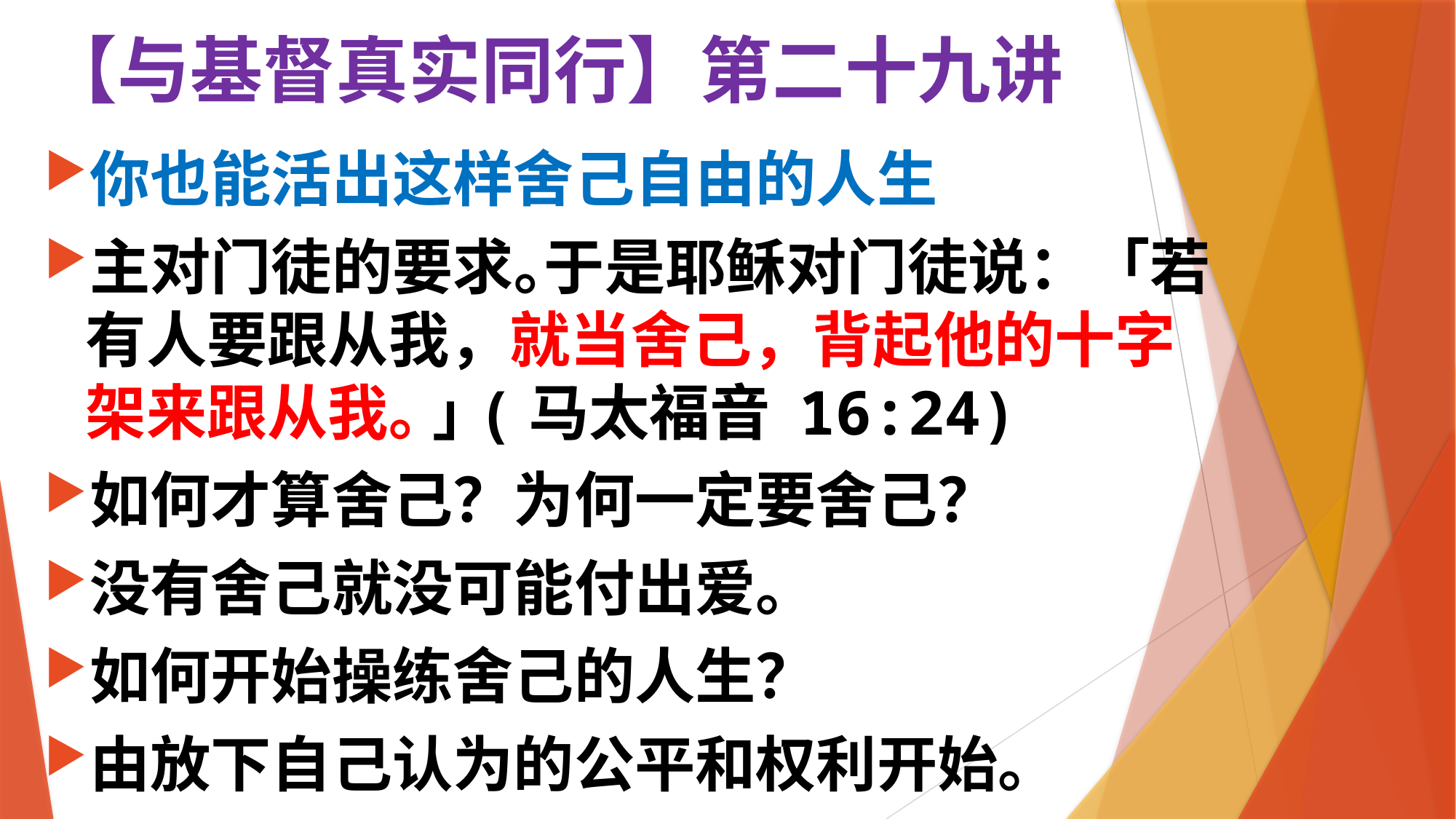

# 【与基督真实同行】第二十九讲
你也能活出这样舍己自由的人生
主对门徒的要求｡于是耶稣对门徒说：「若有人要跟从我，就当舍己，背起他的十字架来跟从我｡ ｣(马太福音 16:24)
如何才算舍己？为何一定要舍己？
没有舍己就没可能付出爱。
如何开始操练舍己的人生？
由放下自己认为的公平和权利开始。